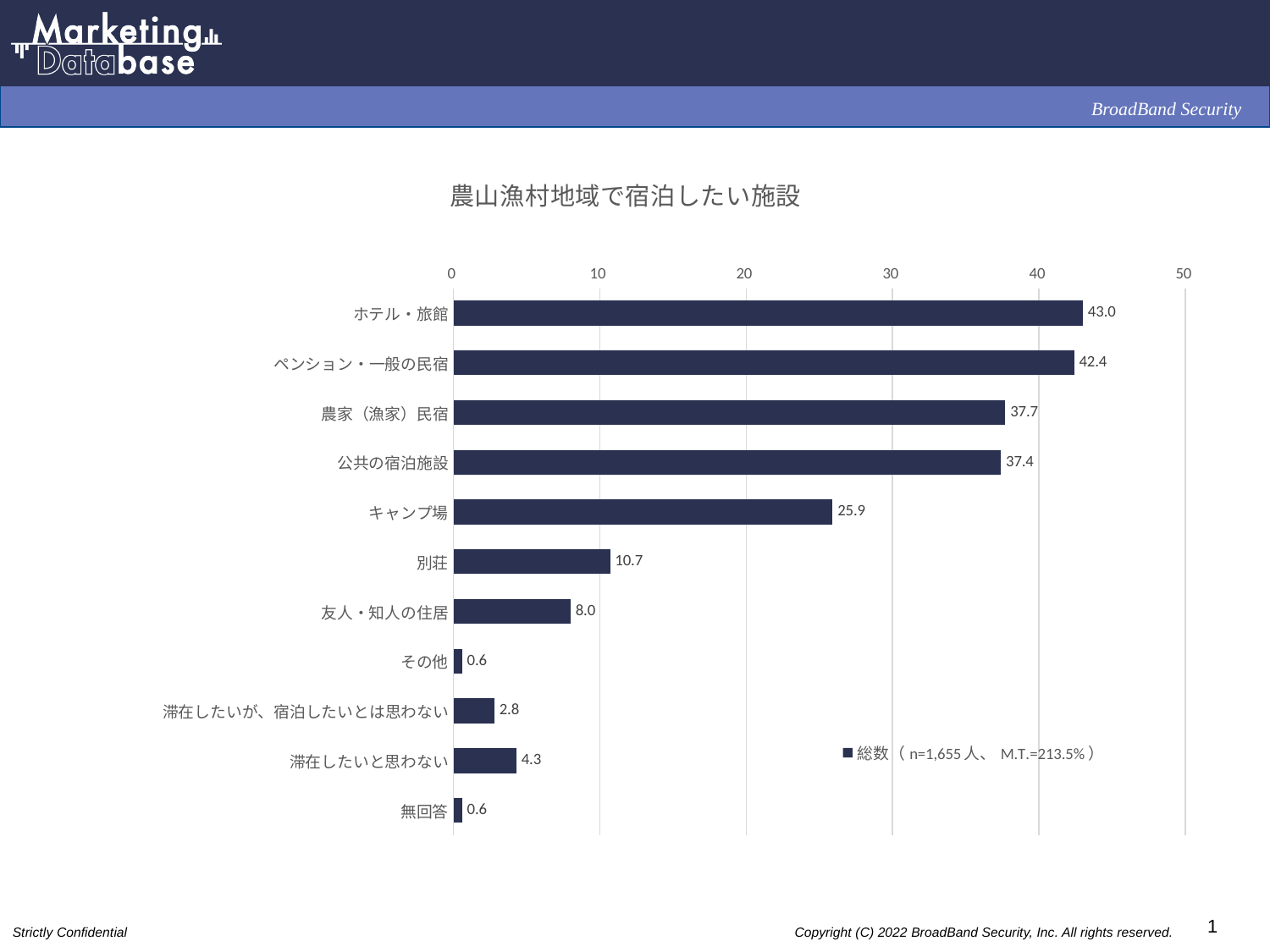

### Chart: 農山漁村地域で宿泊したい施設

| Category | 総数（n=1,655人、M.T.=213.5%） |
|---|---|
| ホテル・旅館 | 43.0 |
| ペンション・一般の民宿 | 42.4 |
| 農家（漁家）民宿 | 37.7 |
| 公共の宿泊施設 | 37.4 |
| キャンプ場 | 25.9 |
| 別荘 | 10.7 |
| 友人・知人の住居 | 8.0 |
| その他 | 0.6 |
| 滞在したいが、宿泊したいとは思わない | 2.8 |
| 滞在したいと思わない | 4.3 |
| 無回答 | 0.6 |